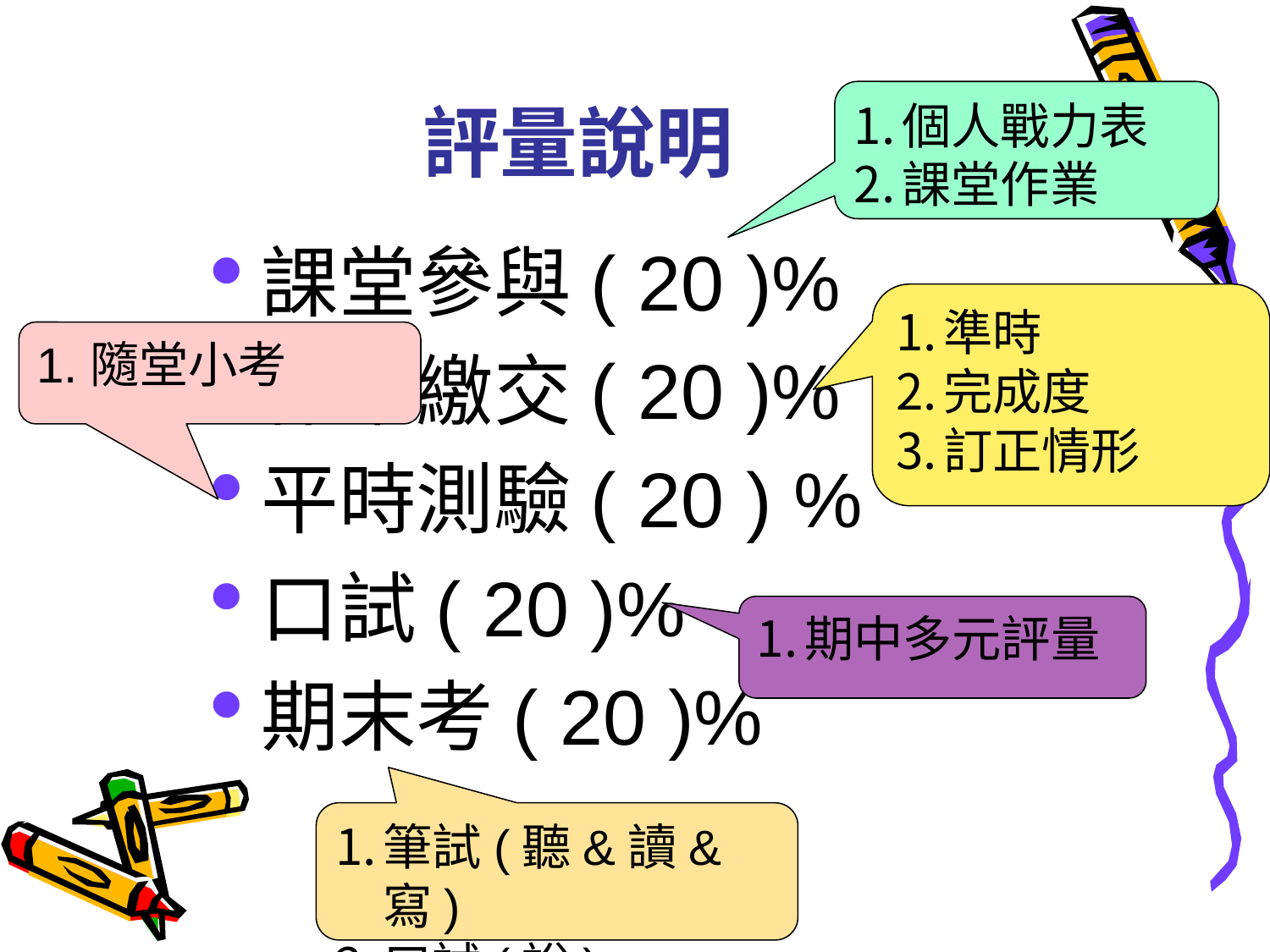

# 評量說明
個人戰力表
課堂作業
課堂參與( 20 )%
作業繳交( 20 )%
平時測驗( 20 ) %
口試( 20 )%
期末考( 20 )%
準時
完成度
訂正情形

1.隨堂小考
期中多元評量
筆試(聽&讀&寫)
口試(說)